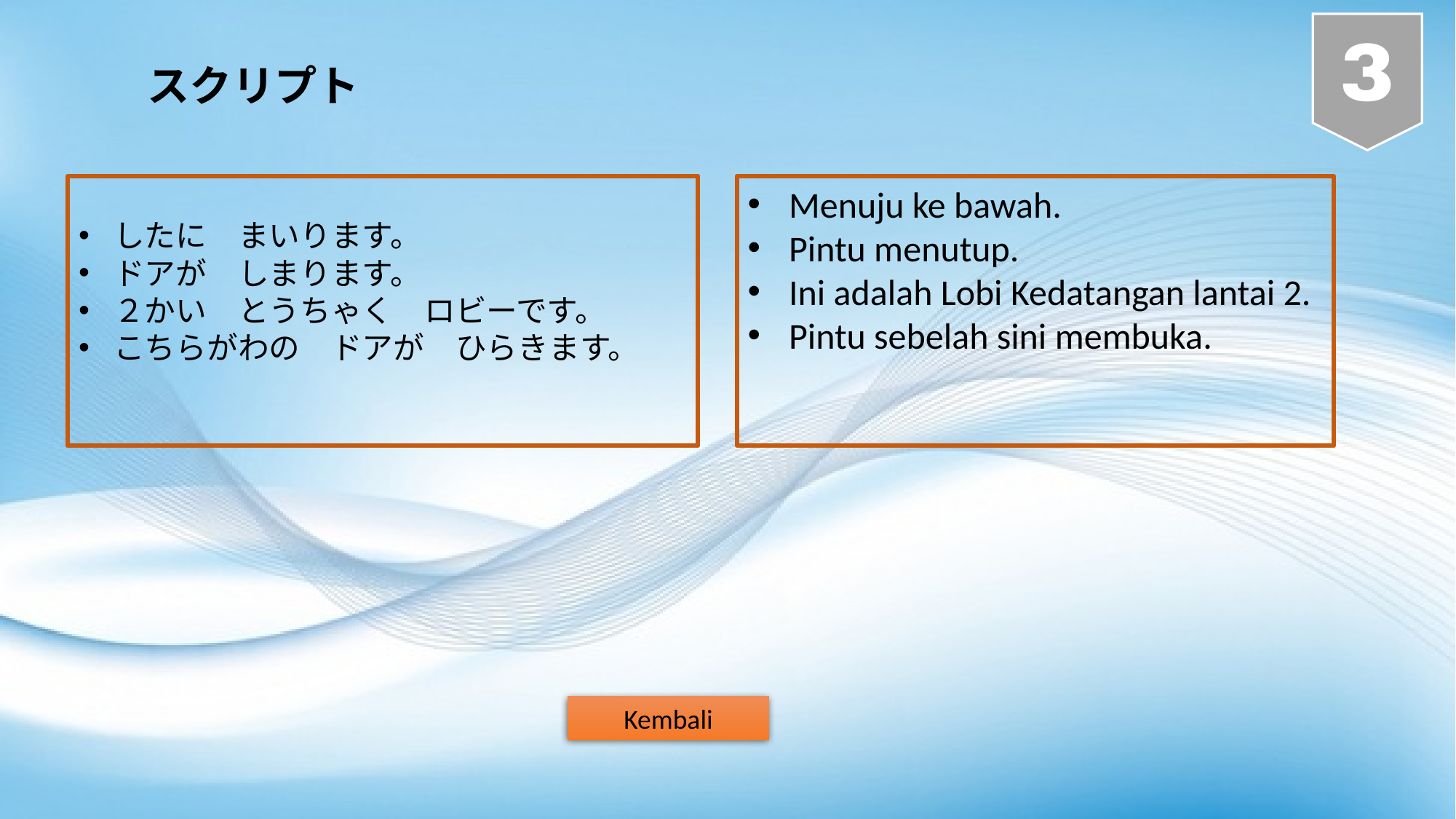

3
スクリプト

したに　まいります。
ドアが　しまります。
２かい　とうちゃく　ロビーです。
こちらがわの　ドアが　ひらきます。

Menuju ke bawah.
Pintu menutup.
Ini adalah Lobi Kedatangan lantai 2.
Pintu sebelah sini membuka.
Kembali